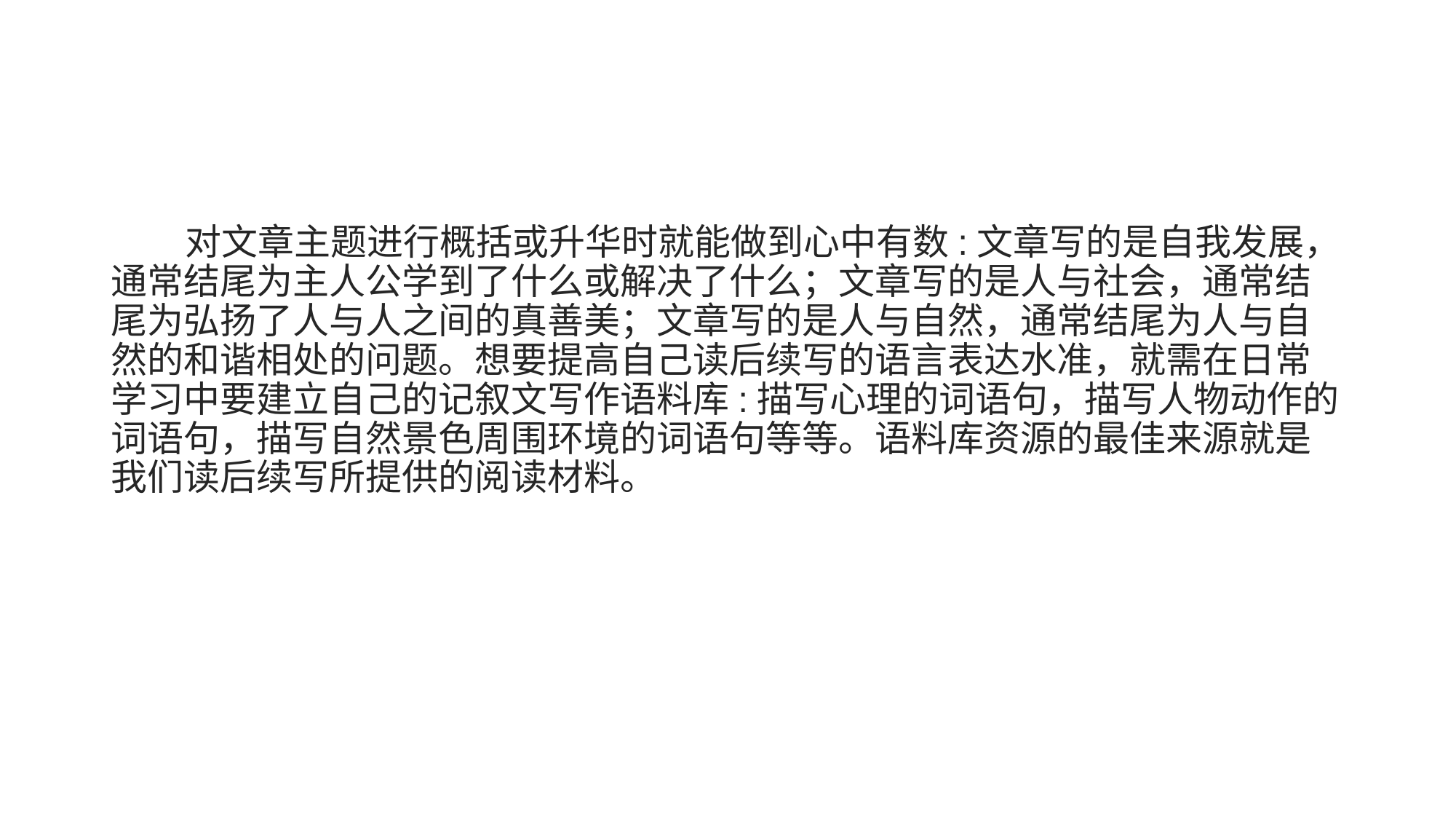

对文章主题进行概括或升华时就能做到心中有数:文章写的是自我发展，通常结尾为主人公学到了什么或解决了什么；文章写的是人与社会，通常结尾为弘扬了人与人之间的真善美；文章写的是人与自然，通常结尾为人与自然的和谐相处的问题。想要提高自己读后续写的语言表达水准，就需在日常学习中要建立自己的记叙文写作语料库:描写心理的词语句，描写人物动作的词语句，描写自然景色周围环境的词语句等等。语料库资源的最佳来源就是我们读后续写所提供的阅读材料。